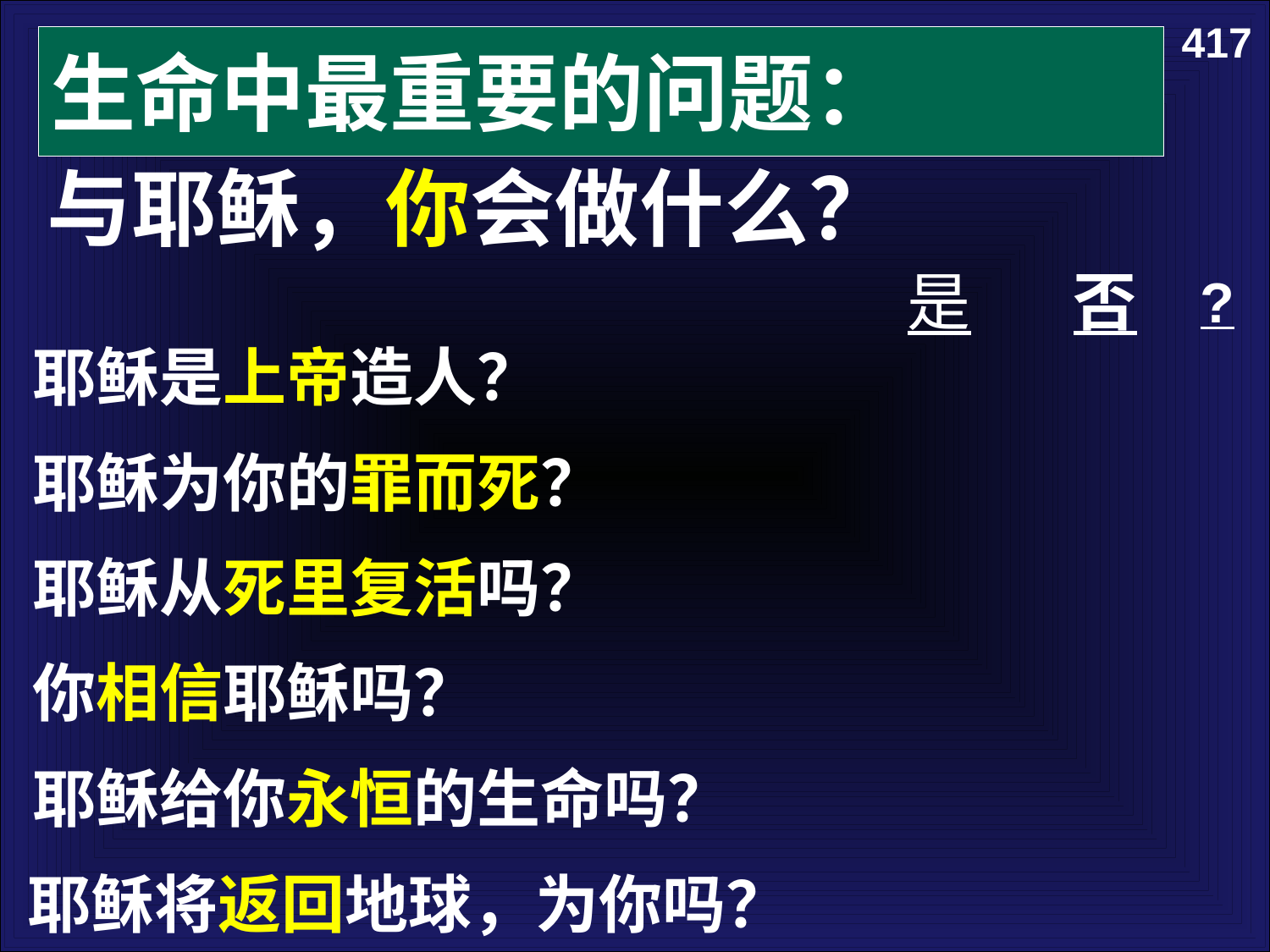

417
# 生命中最重要的问题：
与耶稣，你会做什么？
是
否
?
耶稣是上帝造人？
耶稣为你的罪而死？
耶稣从死里复活吗？
你相信耶稣吗？
耶稣给你永恒的生命吗？
耶稣将返回地球，为你吗？